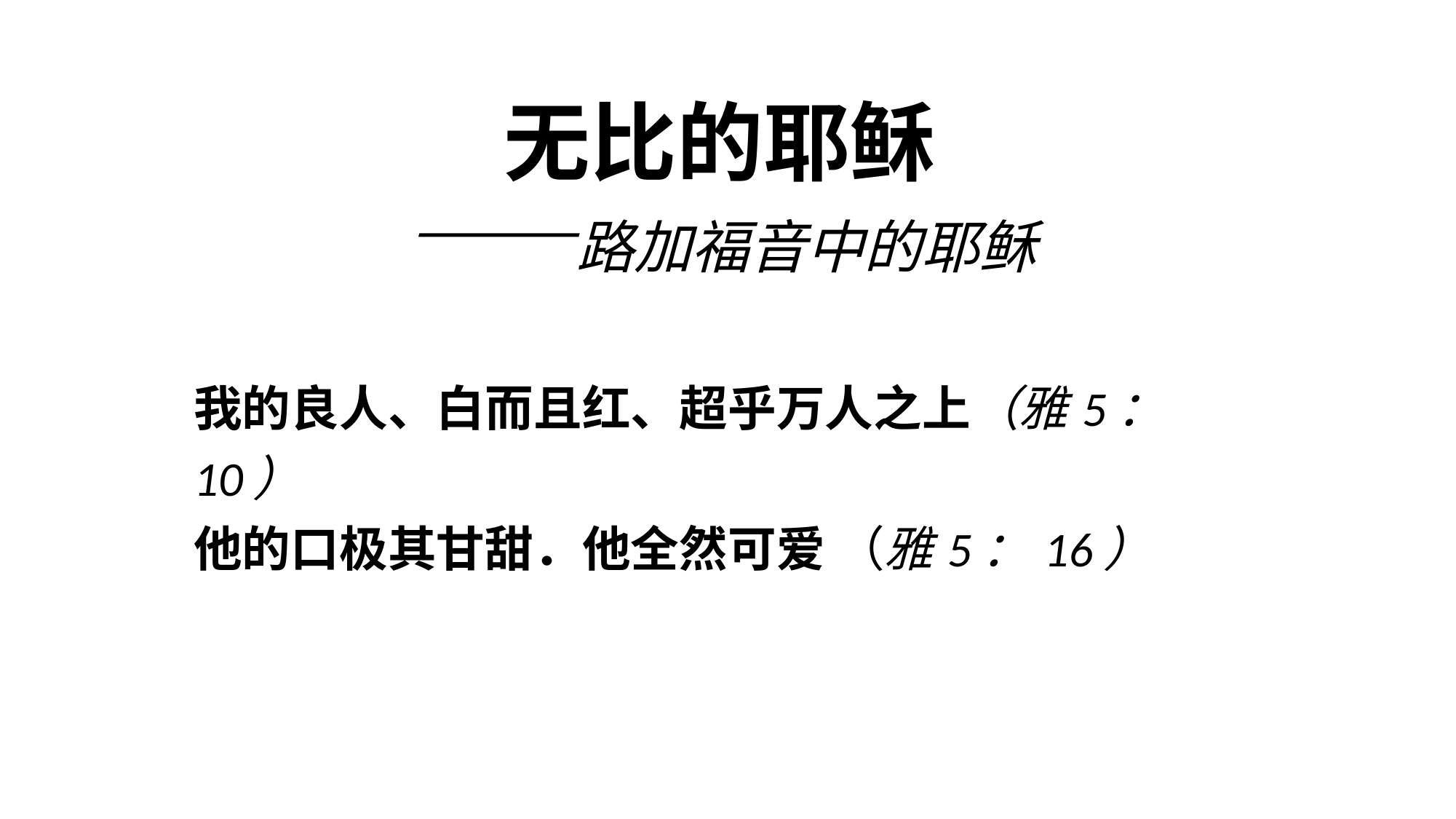

# 无比的耶稣 ——路加福音中的耶稣
|  | 我的良人、白而且红、超乎万人之上（雅5：10） 他的口极其甘甜．他全然可爱 （雅5：16） |
| --- | --- |